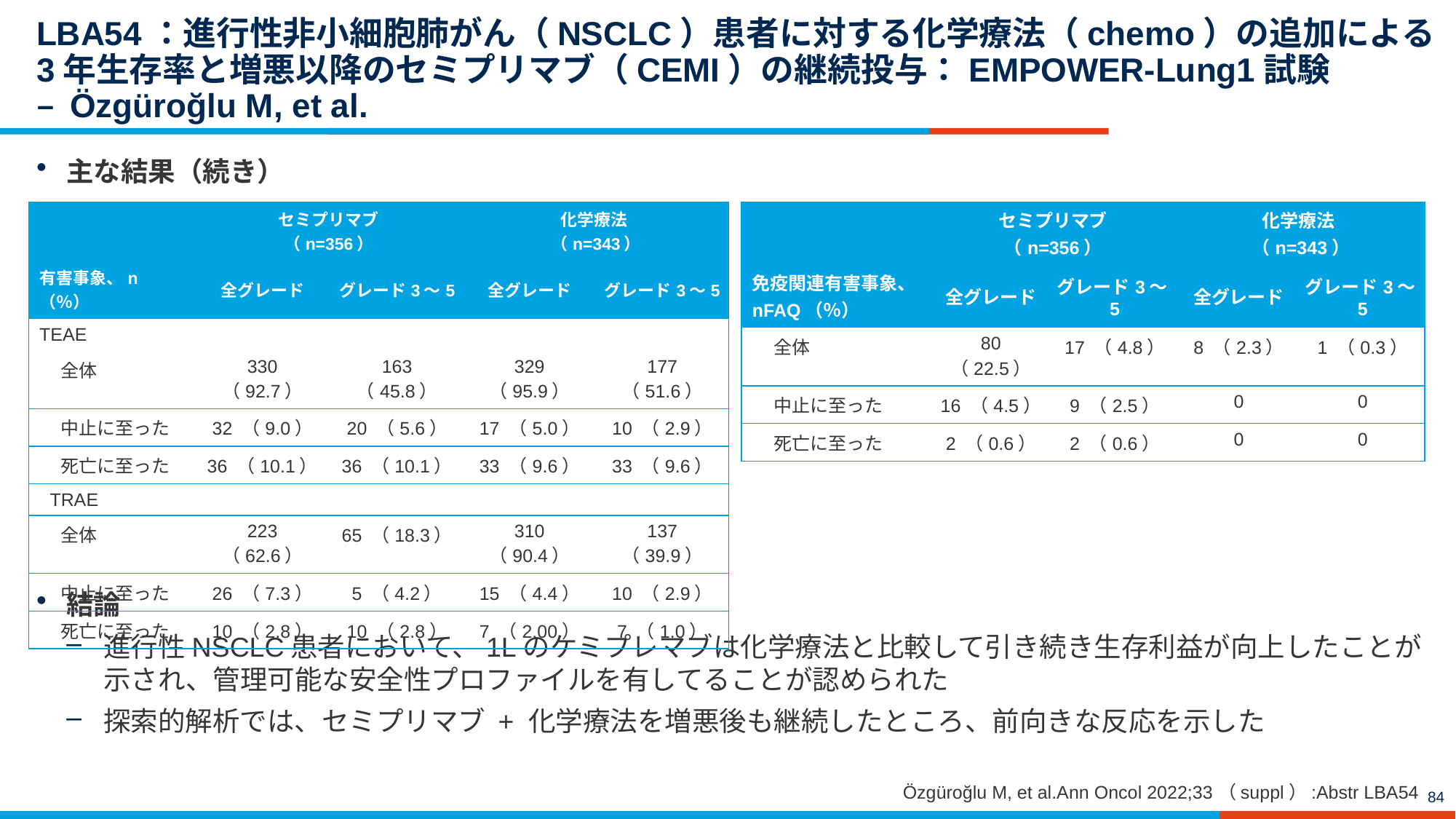

# LBA54：進行性非小細胞肺がん（NSCLC）患者に対する化学療法（chemo）の追加による3年生存率と増悪以降のセミプリマブ（CEMI）の継続投与：EMPOWER-Lung1試験 – Özgüroğlu M, et al.
主な結果（続き）
結論
進行性NSCLC患者において、1Lのケミプレマブは化学療法と比較して引き続き生存利益が向上したことが示され、管理可能な安全性プロファイルを有してることが認められた
探索的解析では、セミプリマブ + 化学療法を増悪後も継続したところ、前向きな反応を示した
| 有害事象、n （％） | セミプリマブ （n=356） |  | 化学療法 （n=343） |  |
| --- | --- | --- | --- | --- |
|  | 全グレード | グレード3～5 | 全グレード | グレード3～5 |
| TEAE |  |  |  |  |
| 全体 | 330 （92.7） | 163 （45.8） | 329 （95.9） | 177 （51.6） |
| 中止に至った | 32 （9.0） | 20 （5.6） | 17 （5.0） | 10 （2.9） |
| 死亡に至った | 36 （10.1） | 36 （10.1） | 33 （9.6） | 33 （9.6） |
| TRAE |  |  |  |  |
| 全体 | 223 （62.6） | 65 （18.3） | 310 （90.4） | 137 （39.9） |
| 中止に至った | 26 （7.3） | 5 （4.2） | 15 （4.4） | 10 （2.9） |
| 死亡に至った | 10 （2.8） | 10 （2.8） | 7 （2.00） | 7 （1.0） |
| 免疫関連有害事象、nFAQ（％） | セミプリマブ （n=356） |  | 化学療法 （n=343） |  |
| --- | --- | --- | --- | --- |
|  | 全グレード | グレード3～5 | 全グレード | グレード3～5 |
| 全体 | 80 （22.5） | 17 （4.8） | 8 （2.3） | 1 （0.3） |
| 中止に至った | 16 （4.5） | 9 （2.5） | 0 | 0 |
| 死亡に至った | 2 （0.6） | 2 （0.6） | 0 | 0 |
Özgüroğlu M, et al.Ann Oncol 2022;33（suppl）:Abstr LBA54